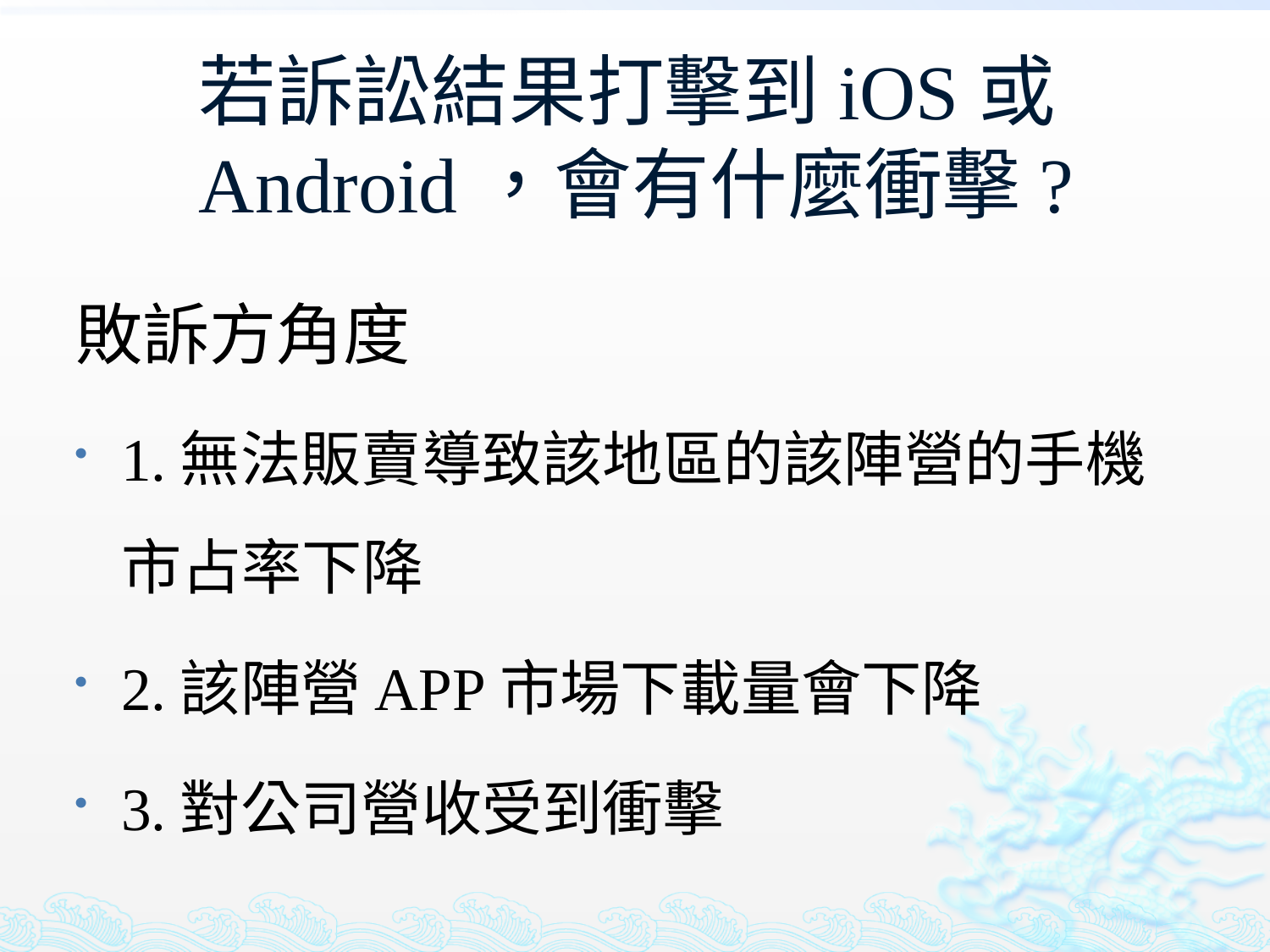

# 若訴訟結果打擊到iOS或Android，會有什麼衝擊?
敗訴方角度
1.無法販賣導致該地區的該陣營的手機市占率下降
2.該陣營APP市場下載量會下降
3.對公司營收受到衝擊